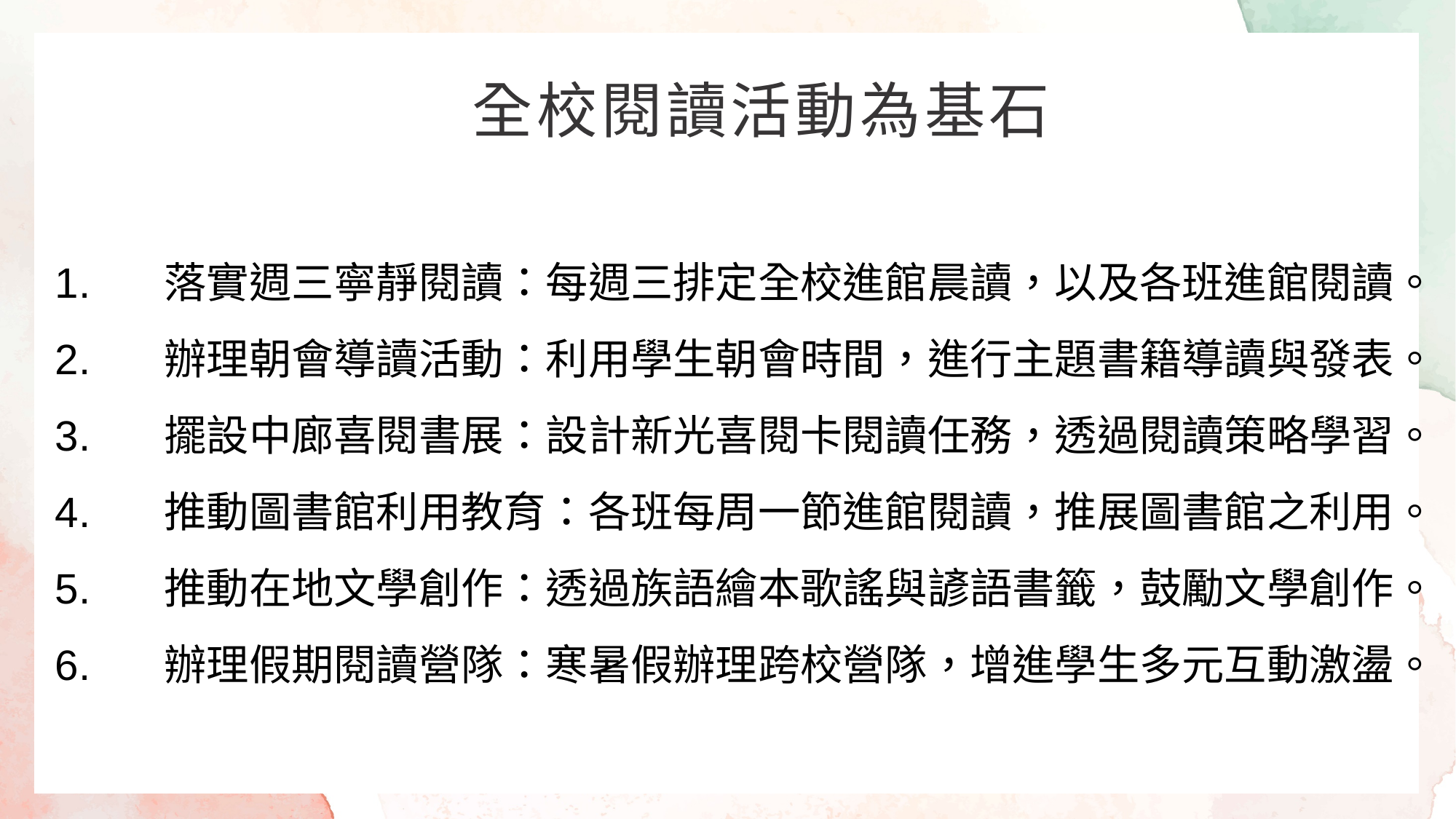

全校閱讀活動為基石
1.	落實週三寧靜閱讀：每週三排定全校進館晨讀，以及各班進館閱讀。
2.	辦理朝會導讀活動：利用學生朝會時間，進行主題書籍導讀與發表。
3.	擺設中廊喜閱書展：設計新光喜閱卡閱讀任務，透過閱讀策略學習。
4.	推動圖書館利用教育：各班每周一節進館閱讀，推展圖書館之利用。
5.	推動在地文學創作：透過族語繪本歌謠與諺語書籤，鼓勵文學創作。
6.	辦理假期閱讀營隊：寒暑假辦理跨校營隊，增進學生多元互動激盪。